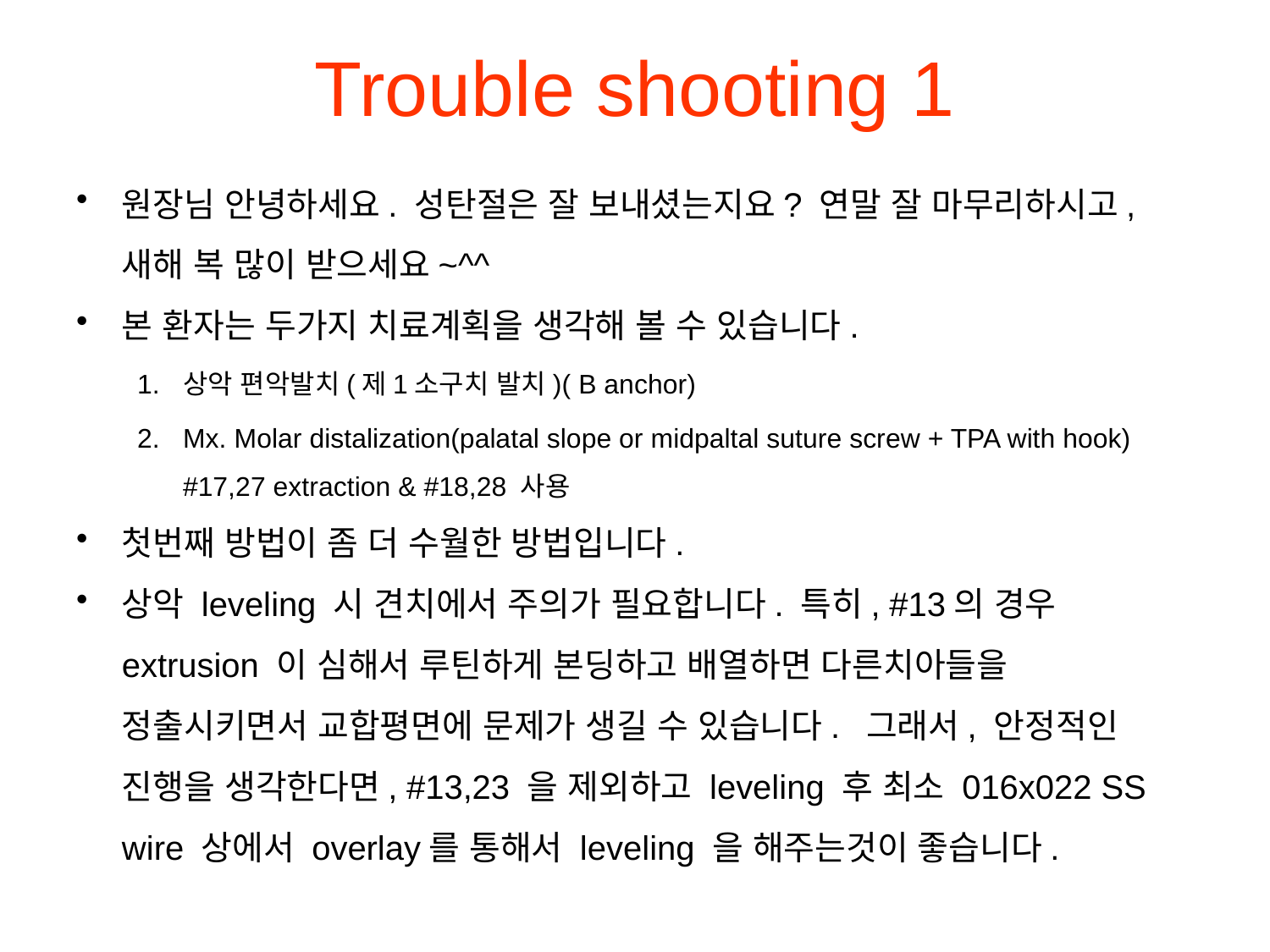

# Trouble shooting 1
원장님 안녕하세요. 성탄절은 잘 보내셨는지요? 연말 잘 마무리하시고, 새해 복 많이 받으세요~^^
본 환자는 두가지 치료계획을 생각해 볼 수 있습니다.
상악 편악발치(제1소구치 발치)( B anchor)
Mx. Molar distalization(palatal slope or midpaltal suture screw + TPA with hook)
#17,27 extraction & #18,28 사용
첫번째 방법이 좀 더 수월한 방법입니다.
상악 leveling 시 견치에서 주의가 필요합니다. 특히, #13의 경우 extrusion 이 심해서 루틴하게 본딩하고 배열하면 다른치아들을 정출시키면서 교합평면에 문제가 생길 수 있습니다.  그래서, 안정적인 진행을 생각한다면, #13,23 을 제외하고 leveling 후 최소 016x022 SS wire 상에서 overlay를 통해서 leveling 을 해주는것이 좋습니다.